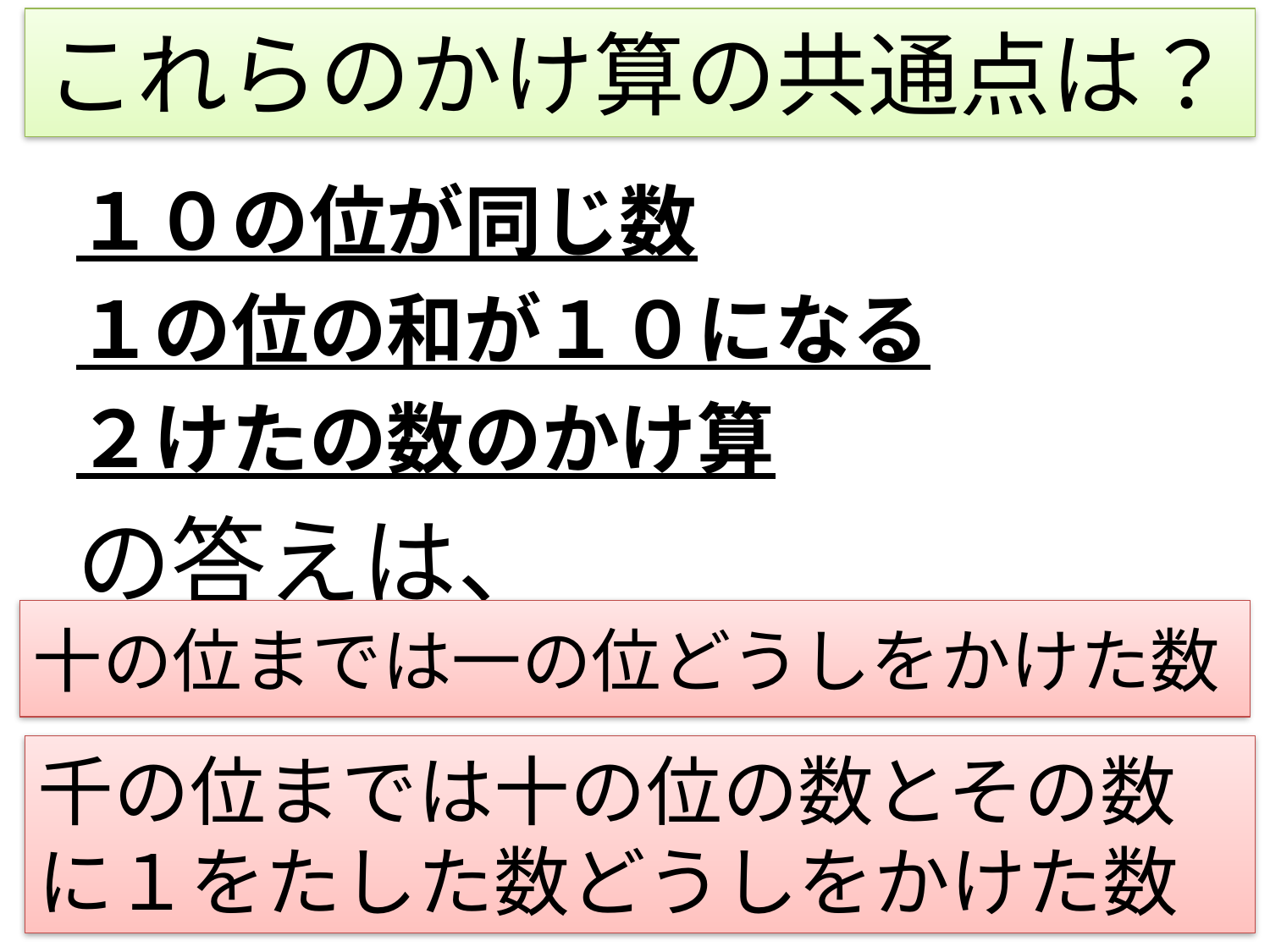

# これらのかけ算の共通点は？
１０の位が同じ数
１の位の和が１０になる
２けたの数のかけ算
の答えは、
十の位までは一の位どうしをかけた数
千の位までは十の位の数とその数に１をたした数どうしをかけた数